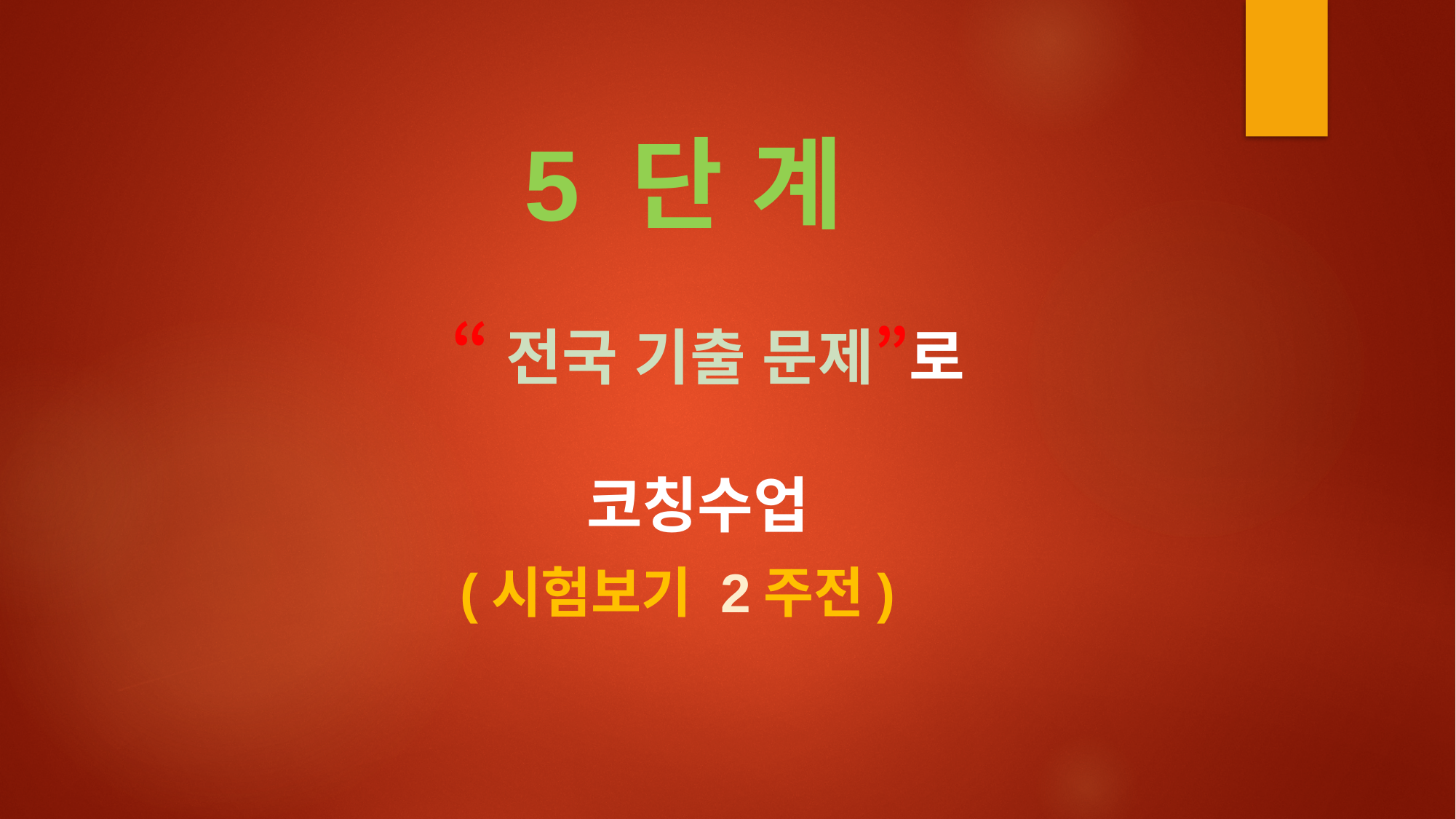

5 단 계

 “전국 기출 문제”로

코칭수업
(시험보기 2주전)